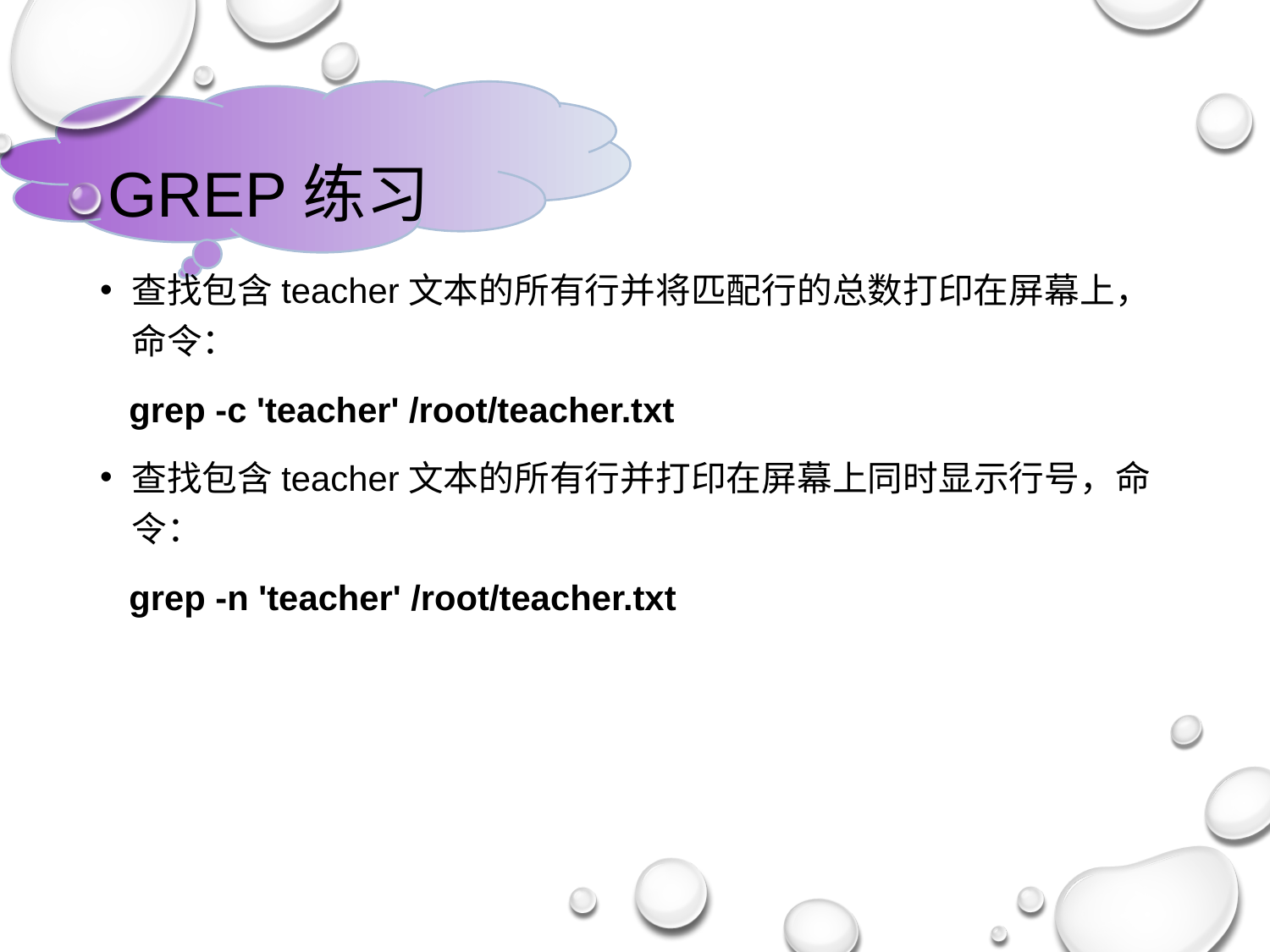

# grep练习
查找包含teacher文本的所有行并将匹配行的总数打印在屏幕上，命令：
   grep -c 'teacher' /root/teacher.txt
查找包含teacher文本的所有行并打印在屏幕上同时显示行号，命令：
   grep -n 'teacher' /root/teacher.txt